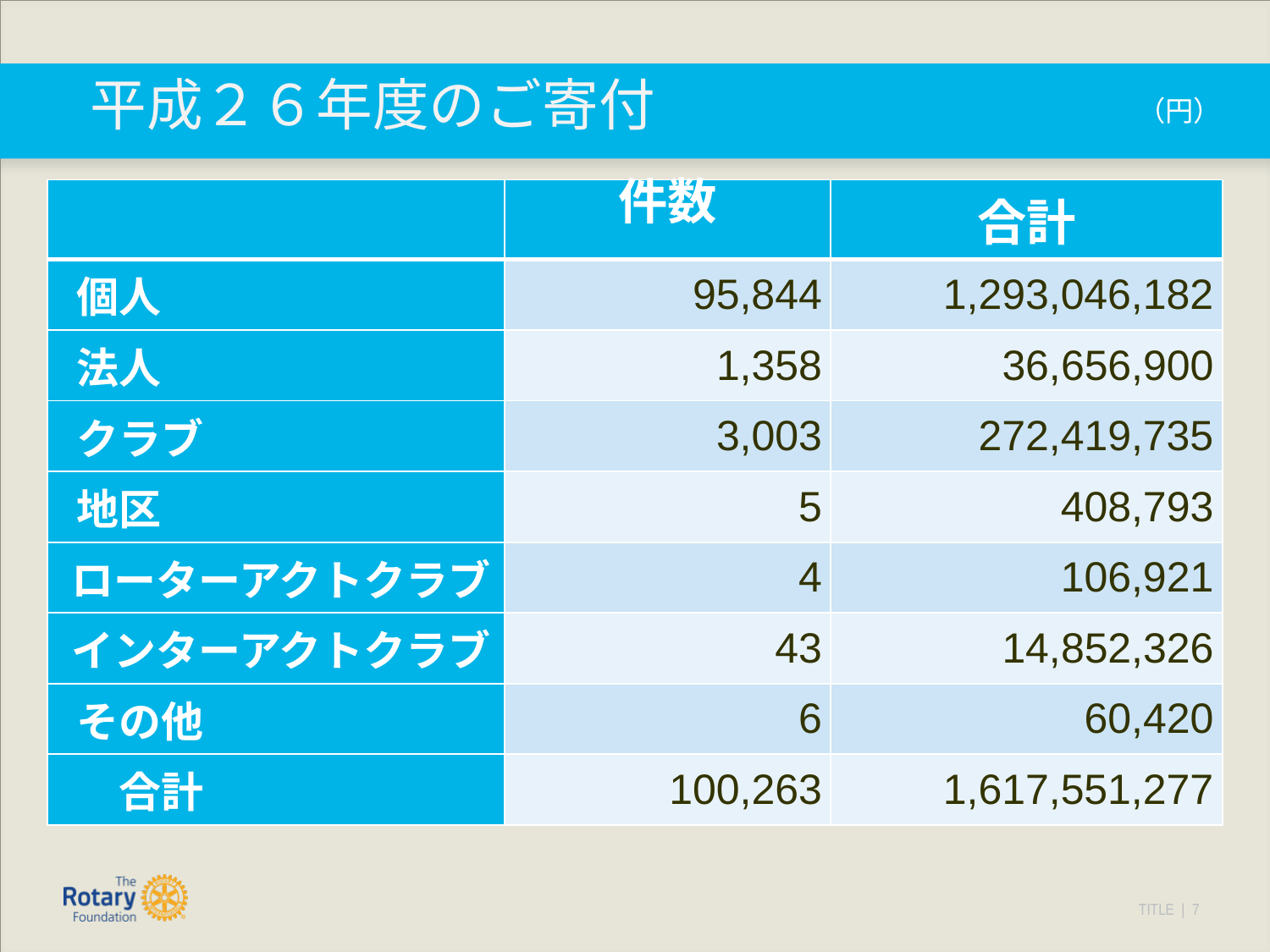

# 平成２６年度のご寄付
（円）
|  | 件数 | 合計 |
| --- | --- | --- |
| 個人 | 95,844 | 1,293,046,182 |
| 法人 | 1,358 | 36,656,900 |
| クラブ | 3,003 | 272,419,735 |
| 地区 | 5 | 408,793 |
| ローターアクトクラブ | 4 | 106,921 |
| インターアクトクラブ | 43 | 14,852,326 |
| その他 | 6 | 60,420 |
| 合計 | 100,263 | 1,617,551,277 |